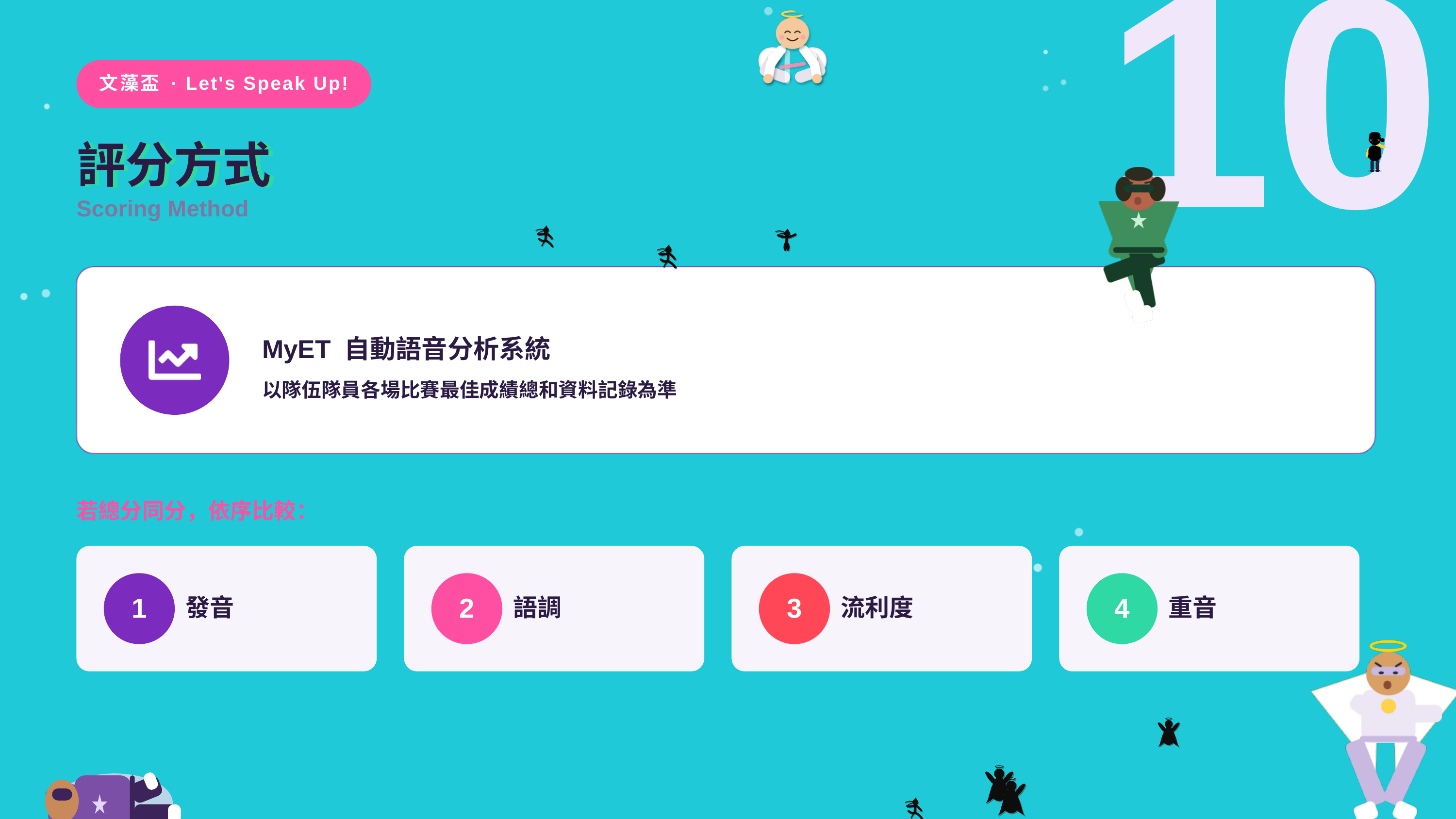

10

文藻盃 · Let's Speak Up!

評分方式

評分方式

Scoring Method

MyET 自動語音分析系統

以隊伍隊員各場比賽最佳成績總和資料記錄為準

若總分同分，依序比較：

發音

語調

流利度

重音

1

2

3

4